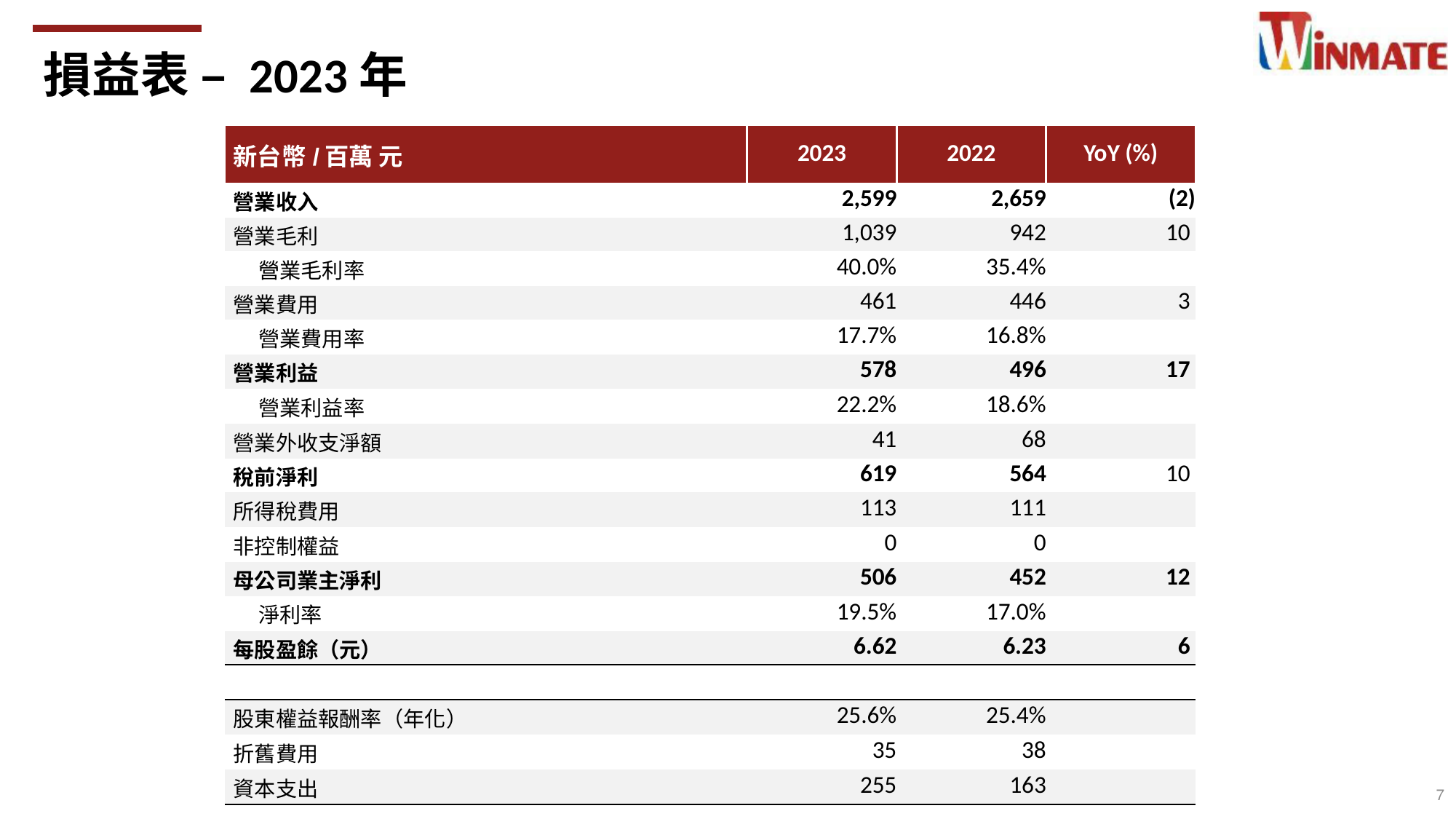

損益表 – 2023年
| 新台幣/百萬 元 | 2023 | 2022 | YoY (%) |
| --- | --- | --- | --- |
| 營業收入 | 2,599 | 2,659 | (2) |
| 營業毛利 | 1,039 | 942 | 10 |
| 營業毛利率 | 40.0% | 35.4% |  |
| 營業費用 | 461 | 446 | 3 |
| 營業費用率 | 17.7% | 16.8% |  |
| 營業利益 | 578 | 496 | 17 |
| 營業利益率 | 22.2% | 18.6% |  |
| 營業外收支淨額 | 41 | 68 |  |
| 稅前淨利 | 619 | 564 | 10 |
| 所得稅費用 | 113 | 111 |  |
| 非控制權益 | 0 | 0 |  |
| 母公司業主淨利 | 506 | 452 | 12 |
| 淨利率 | 19.5% | 17.0% |  |
| 每股盈餘（元） | 6.62 | 6.23 | 6 |
|  |  |  |  |
| 股東權益報酬率（年化） | 25.6% | 25.4% |  |
| 折舊費用 | 35 | 38 |  |
| 資本支出 | 255 | 163 |  |
7